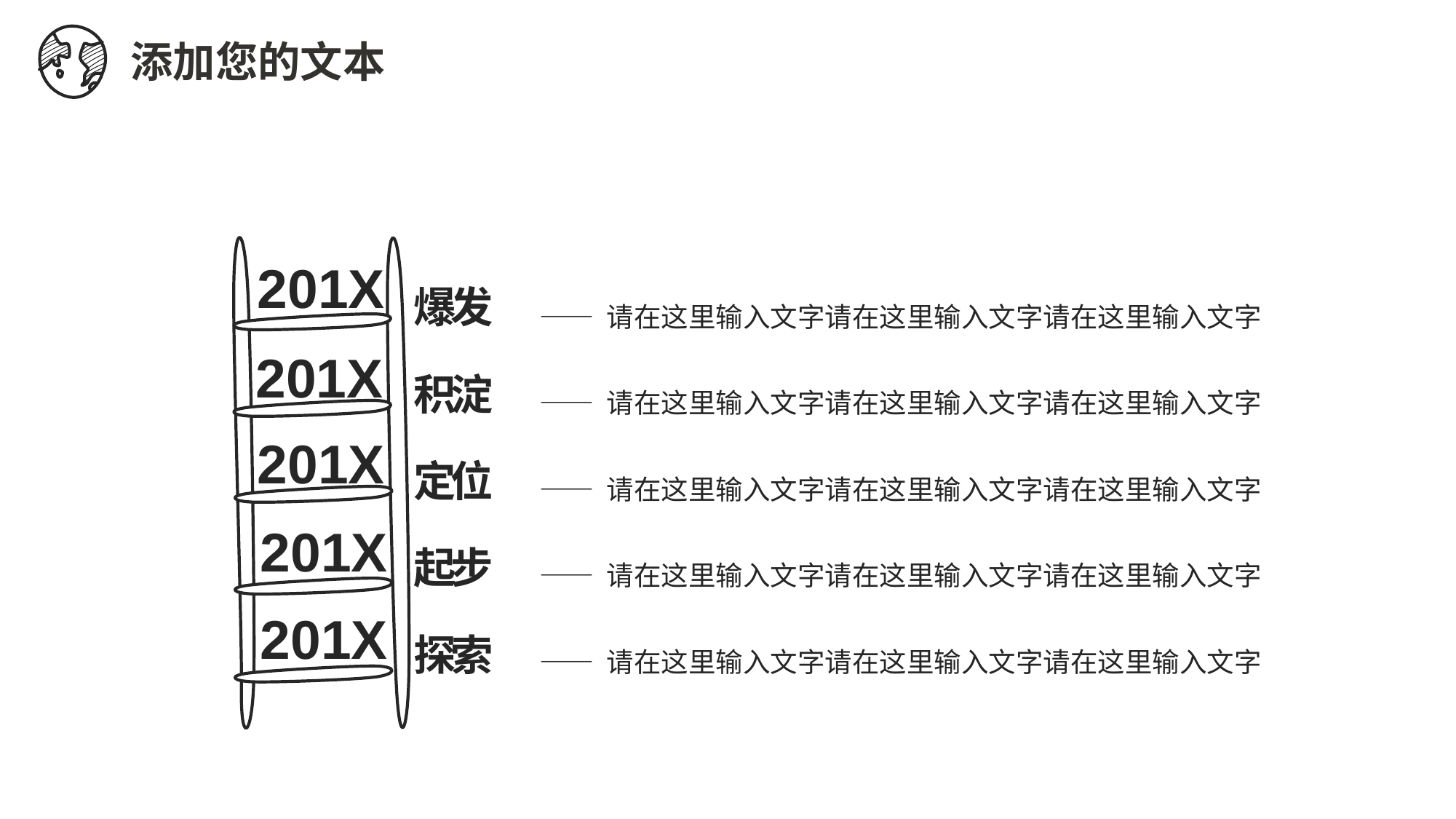

添加您的文本

201X
爆发
—— 请在这里输入文字请在这里输入文字请在这里输入文字

201X
积淀
—— 请在这里输入文字请在这里输入文字请在这里输入文字

201X
定位
—— 请在这里输入文字请在这里输入文字请在这里输入文字

201X
起步
—— 请在这里输入文字请在这里输入文字请在这里输入文字

201X
探索
—— 请在这里输入文字请在这里输入文字请在这里输入文字